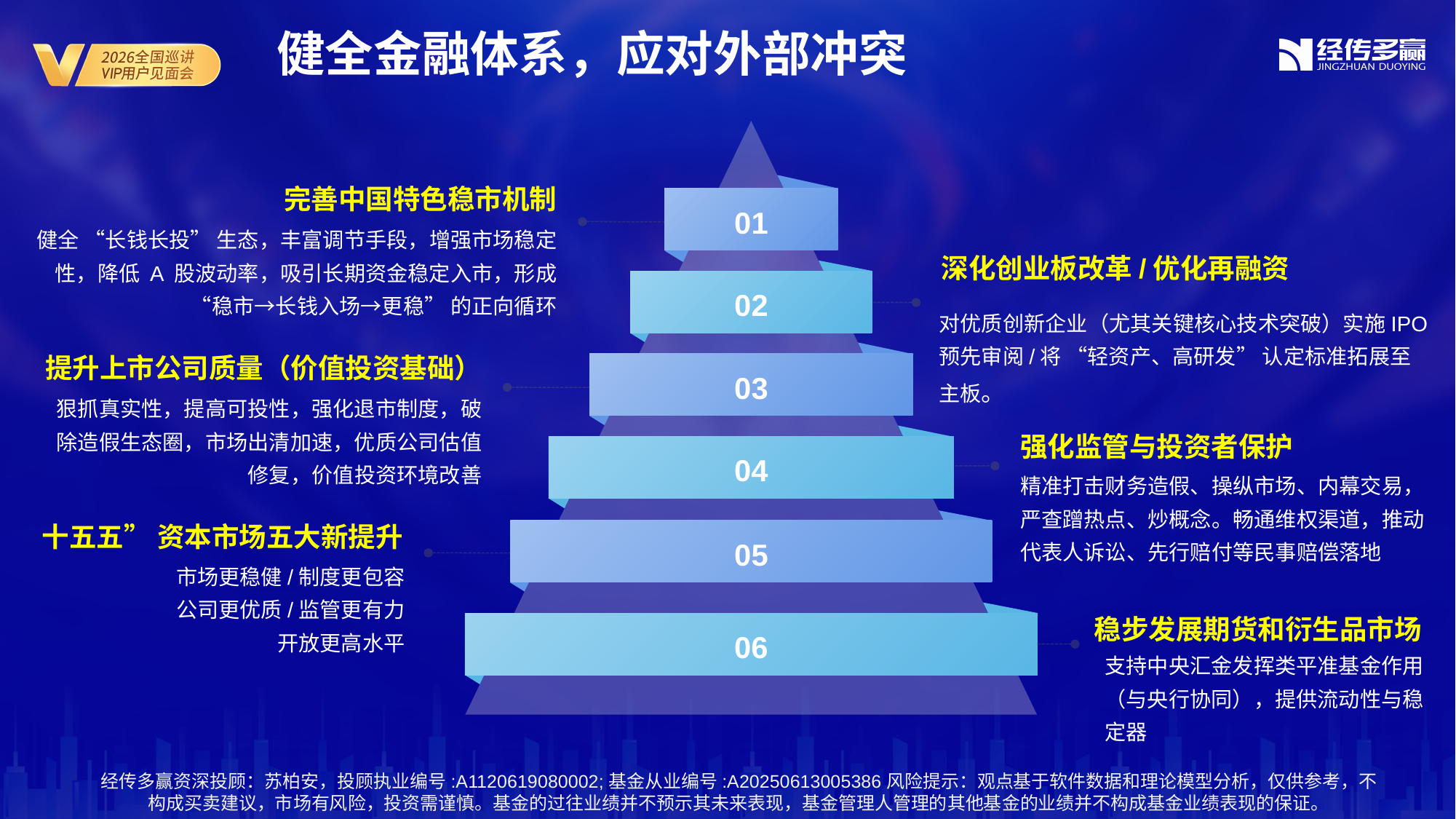

健全金融体系，应对外部冲突

完善中国特色稳市机制

01
健全 “长钱长投” 生态，丰富调节手段，增强市场稳定性，降低 A 股波动率，吸引长期资金稳定入市，形成 “稳市→长钱入场→更稳” 的正向循环
深化创业板改革/优化再融资

02
对优质创新企业（尤其关键核心技术突破）实施IPO 预先审阅/将 “轻资产、高研发” 认定标准拓展至主板。

提升上市公司质量（价值投资基础）

03
狠抓真实性，提高可投性，强化退市制度，破除造假生态圈，市场出清加速，优质公司估值修复，价值投资环境改善
强化监管与投资者保护

04
精准打击财务造假、操纵市场、内幕交易，严查蹭热点、炒概念。畅通维权渠道，推动代表人诉讼、先行赔付等民事赔偿落地

十五五” 资本市场五大新提升

05
市场更稳健/制度更包容
公司更优质/监管更有力
开放更高水平
稳步发展期货和衍生品市场

06
支持中央汇金发挥类平准基金作用（与央行协同），提供流动性与稳定器

经传多赢资深投顾：苏柏安，投顾执业编号:A1120619080002;基金从业编号:A20250613005386风险提示：观点基于软件数据和理论模型分析，仅供参考，不构成买卖建议，市场有风险，投资需谨慎。基金的过往业绩并不预示其未来表现，基金管理人管理的其他基金的业绩并不构成基金业绩表现的保证。